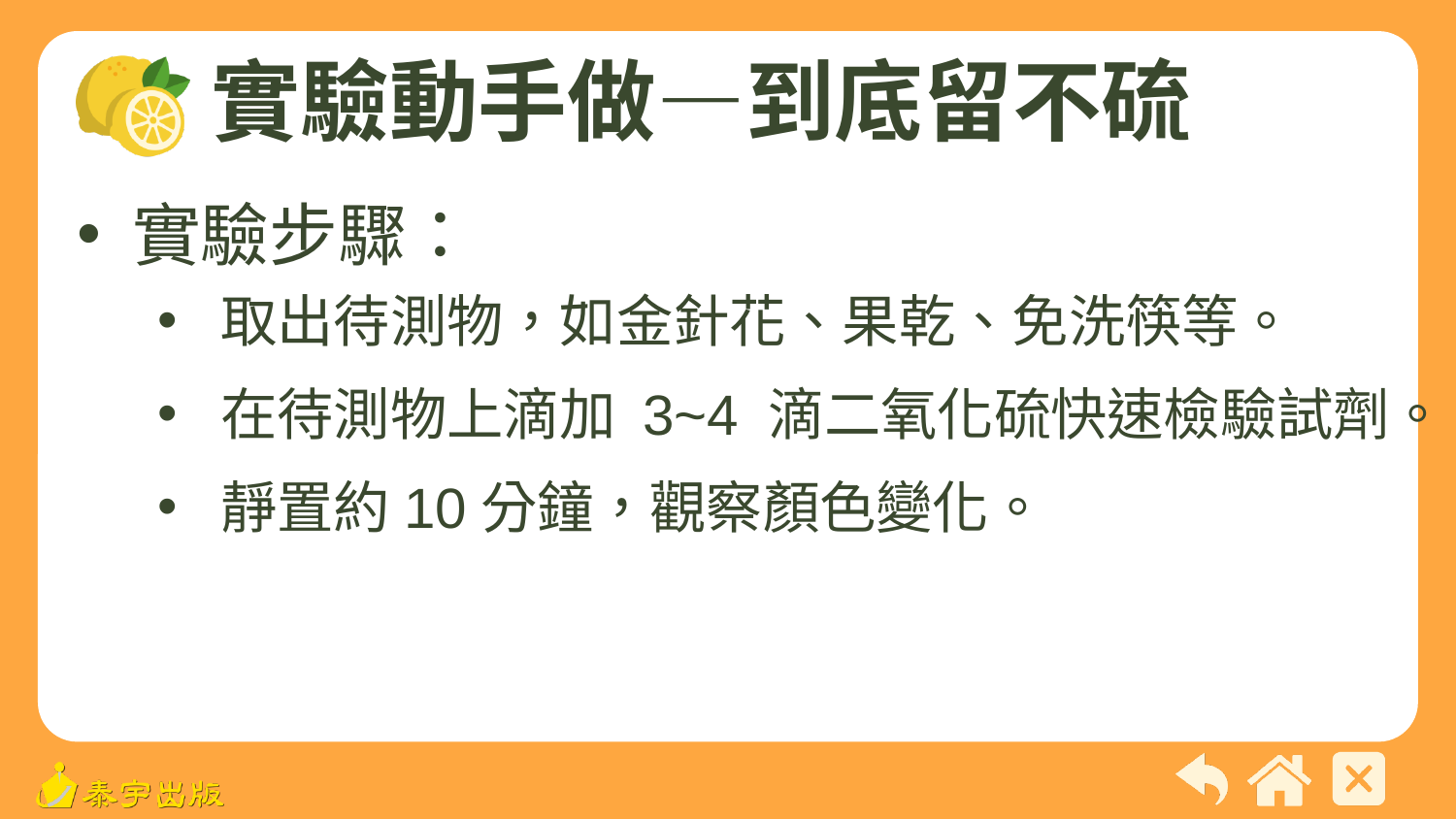

# 實驗動手做—到底留不硫
實驗步驟：
取出待測物，如金針花、果乾、免洗筷等。
在待測物上滴加 3~4 滴二氧化硫快速檢驗試劑。
靜置約10分鐘，觀察顏色變化。